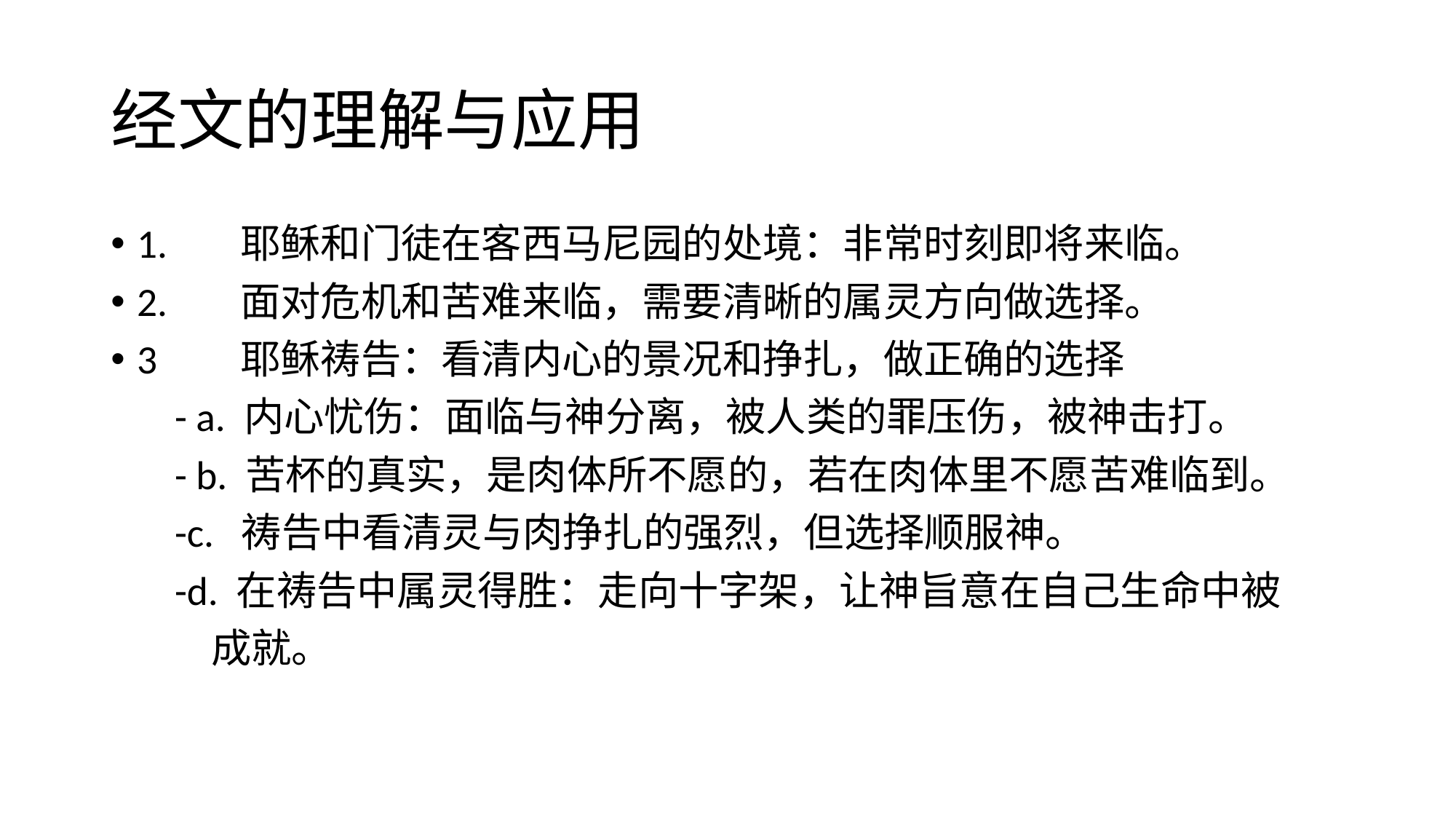

# 经文的理解与应用
1.	耶稣和门徒在客西马尼园的处境：非常时刻即将来临。
2.	面对危机和苦难来临，需要清晰的属灵方向做选择。
3	耶稣祷告：看清内心的景况和挣扎，做正确的选择
       - a. 内心忧伤：面临与神分离，被人类的罪压伤，被神击打。
       - b. 苦杯的真实，是肉体所不愿的，若在肉体里不愿苦难临到。
       -c.  祷告中看清灵与肉挣扎的强烈，但选择顺服神。
       -d. 在祷告中属灵得胜：走向十字架，让神旨意在自己生命中被
          成就。